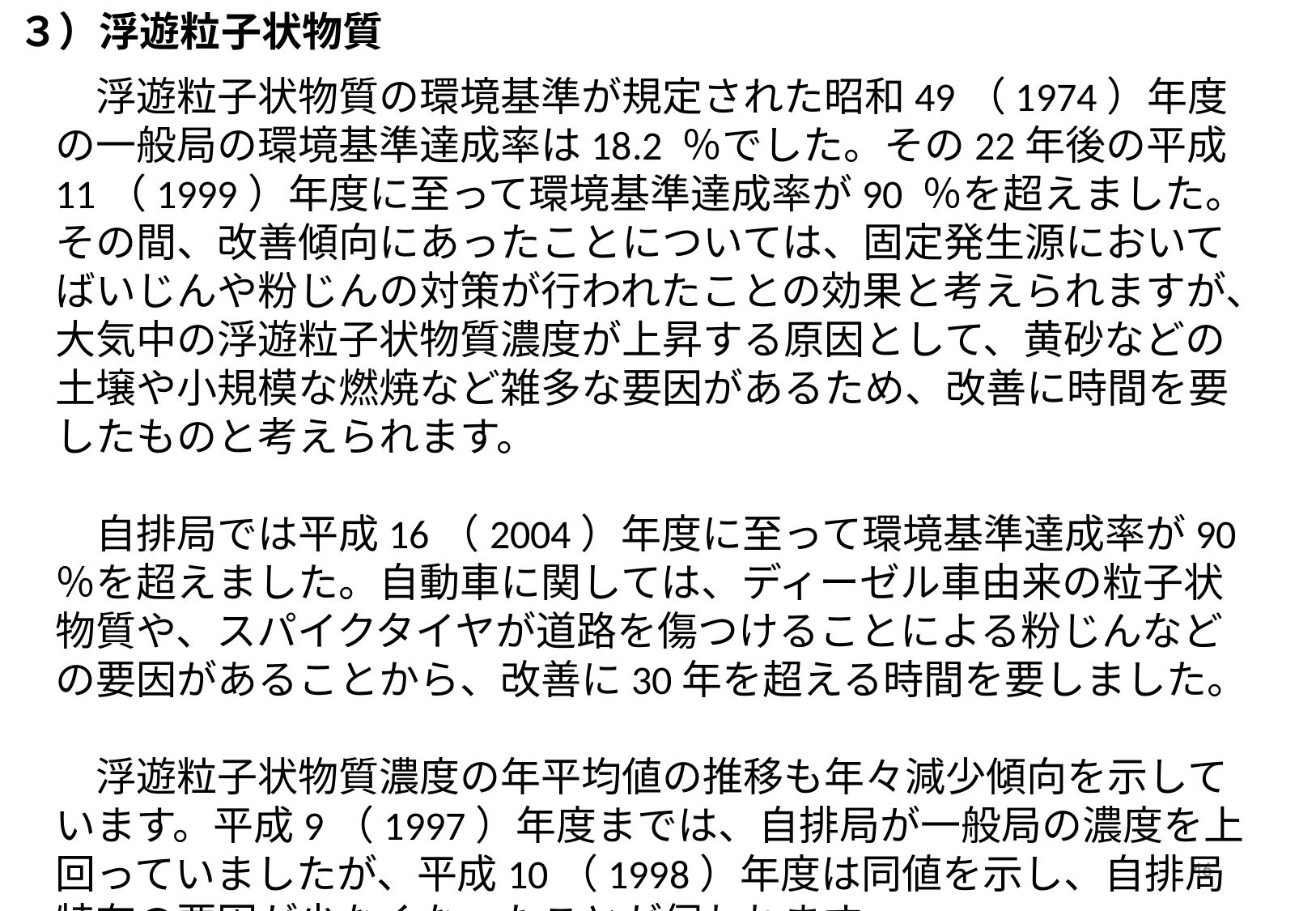

３）浮遊粒子状物質
　浮遊粒子状物質の環境基準が規定された昭和49（1974）年度の一般局の環境基準達成率は18.2 ％でした。その22年後の平成11（1999）年度に至って環境基準達成率が90 ％を超えました。その間、改善傾向にあったことについては、固定発生源においてばいじんや粉じんの対策が行われたことの効果と考えられますが、大気中の浮遊粒子状物質濃度が上昇する原因として、黄砂などの土壌や小規模な燃焼など雑多な要因があるため、改善に時間を要したものと考えられます。

　自排局では平成16（2004）年度に至って環境基準達成率が90 ％を超えました。自動車に関しては、ディーゼル車由来の粒子状物質や、スパイクタイヤが道路を傷つけることによる粉じんなどの要因があることから、改善に30年を超える時間を要しました。

　浮遊粒子状物質濃度の年平均値の推移も年々減少傾向を示しています。平成9（1997）年度までは、自排局が一般局の濃度を上回っていましたが、平成10（1998）年度は同値を示し、自排局特有の要因が少なくなったことが伺われます。
46